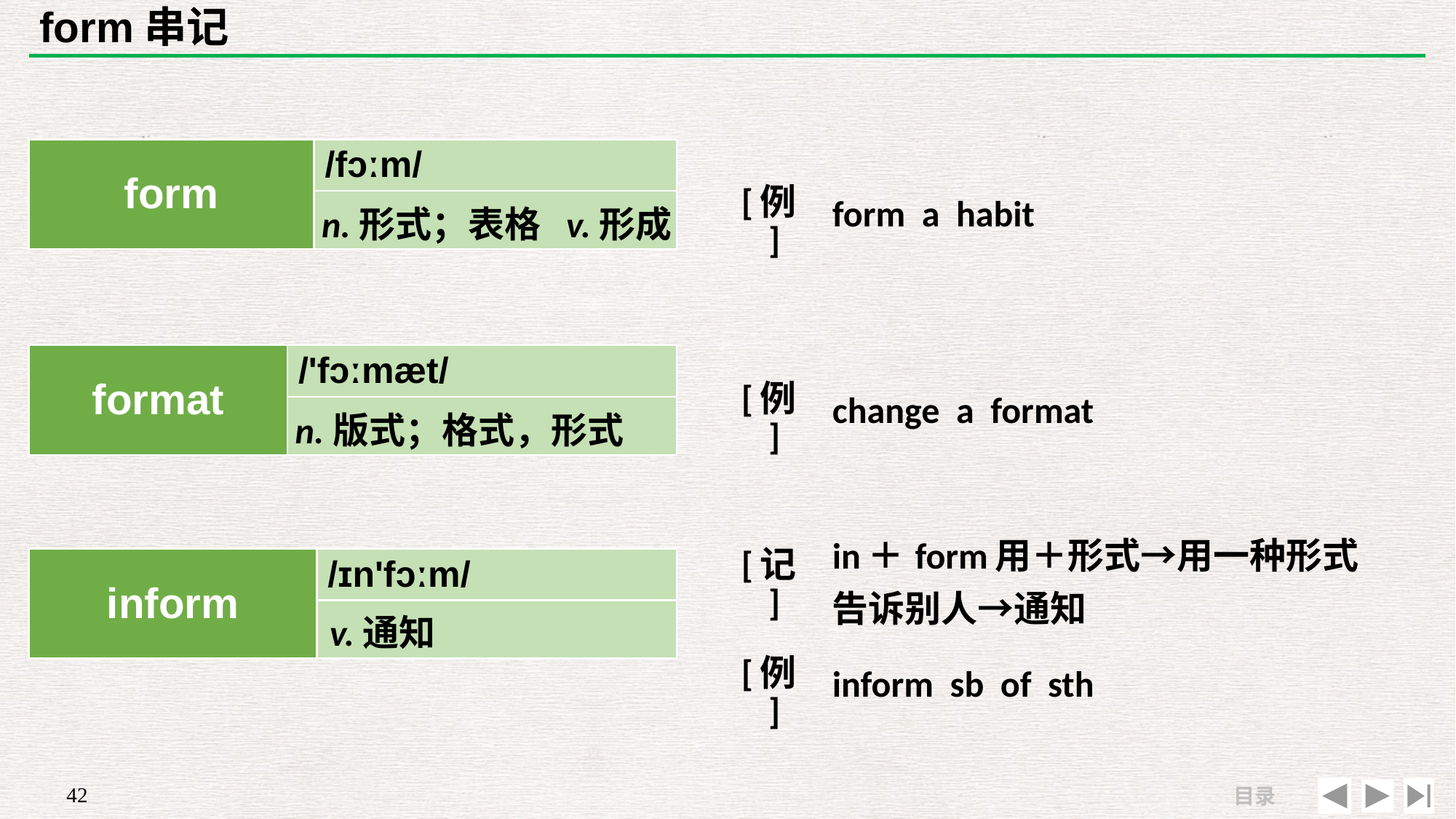

# form串记

| form | /fɔːm/ |
| --- | --- |
|  |  |
| [例] | form a habit |
| --- | --- |
|  |  |
n.形式；表格  v.形成
|  |  |
| --- | --- |
| [例] | change a format |
| format | /'fɔːmæt/ |
| --- | --- |
|  |  |
n.版式；格式，形式
| [记] | in＋form用＋形式→用一种形式告诉别人→通知 |
| --- | --- |
| [例] | inform sb of sth |
| inform | /ɪn'fɔːm/ |
| --- | --- |
|  |  |
v.通知